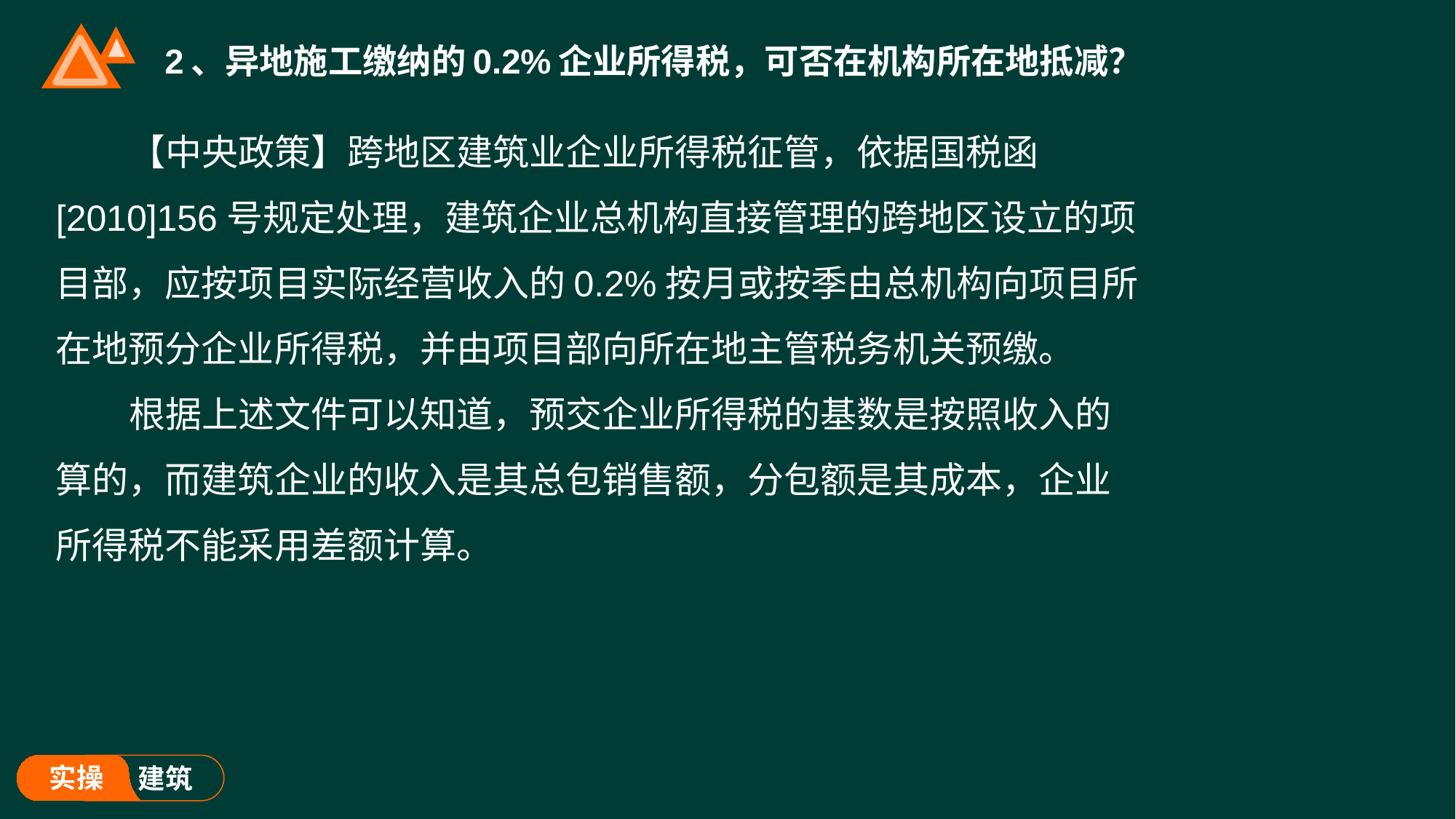

# 2、异地施工缴纳的0.2%企业所得税，可否在机构所在地抵减？
【中央政策】跨地区建筑业企业所得税征管，依据国税函[2010]156号规定处理，建筑企业总机构直接管理的跨地区设立的项目部，应按项目实际经营收入的0.2%按月或按季由总机构向项目所在地预分企业所得税，并由项目部向所在地主管税务机关预缴。
根据上述文件可以知道，预交企业所得税的基数是按照收入的算的，而建筑企业的收入是其总包销售额，分包额是其成本，企业所得税不能采用差额计算。